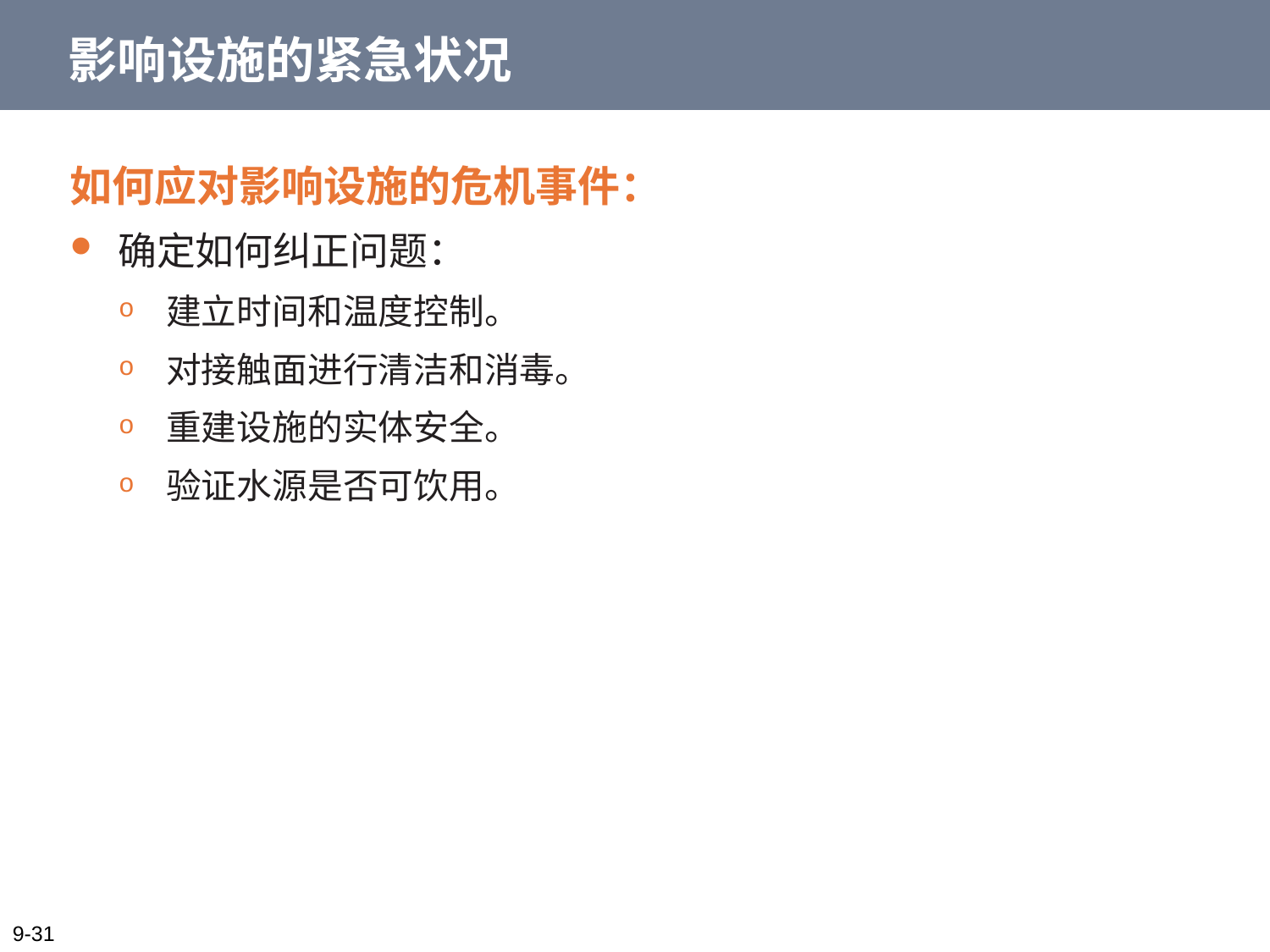

# 影响设施的紧急状况
如何应对影响设施的危机事件：
确定如何纠正问题：
建立时间和温度控制。
对接触面进行清洁和消毒。
重建设施的实体安全。
验证水源是否可饮用。
9-31